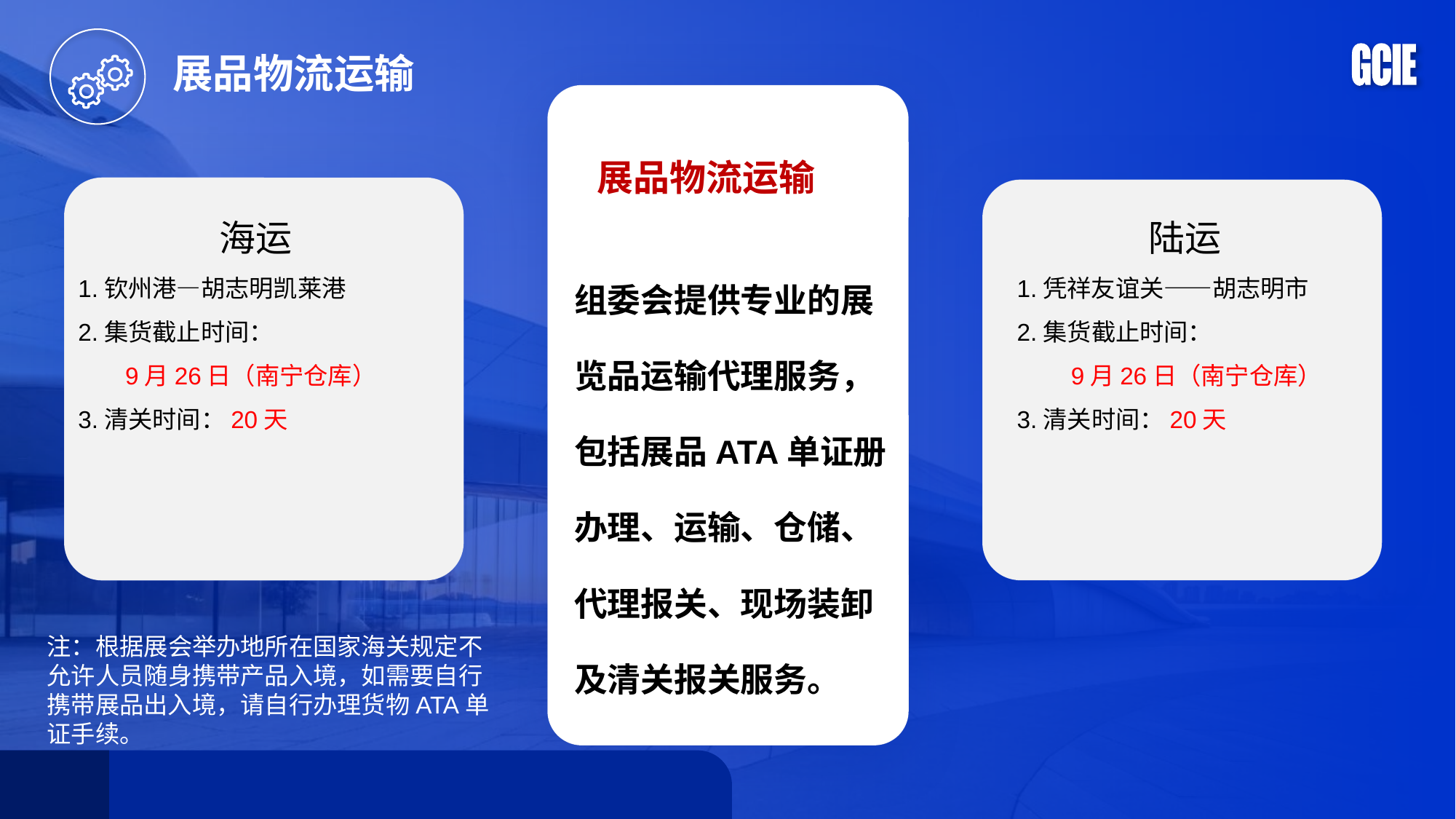

展品物流运输

展品物流运输

海运
1.钦州港—胡志明凯莱港
2.集货截止时间：
       9月26日（南宁仓库）
3.清关时间：20天

陆运
1.凭祥友谊关——胡志明市
2.集货截止时间：
        9月26日（南宁仓库）
3.清关时间：20天

组委会提供专业的展览品运输代理服务，包括展品ATA单证册办理、运输、仓储、代理报关、现场装卸及清关报关服务。
注：根据展会举办地所在国家海关规定不允许人员随身携带产品入境，如需要自行携带展品出入境，请自行办理货物ATA单证手续。